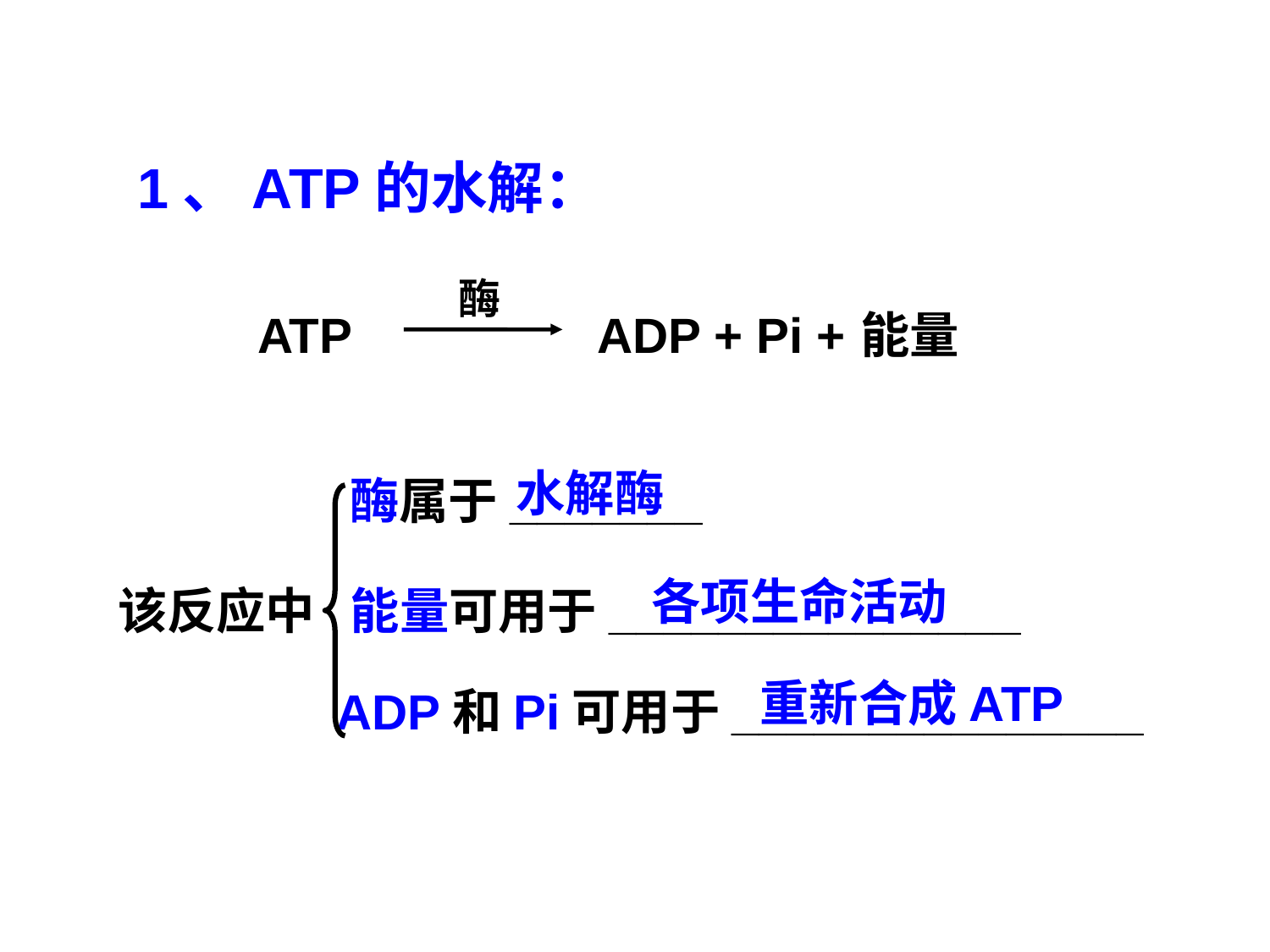

1、ATP的水解：
酶

ATP
ADP + Pi +
能量
水解酶
酶属于_______

该反应中
能量可用于_______________
 ADP和Pi可用于_______________
各项生命活动
重新合成ATP